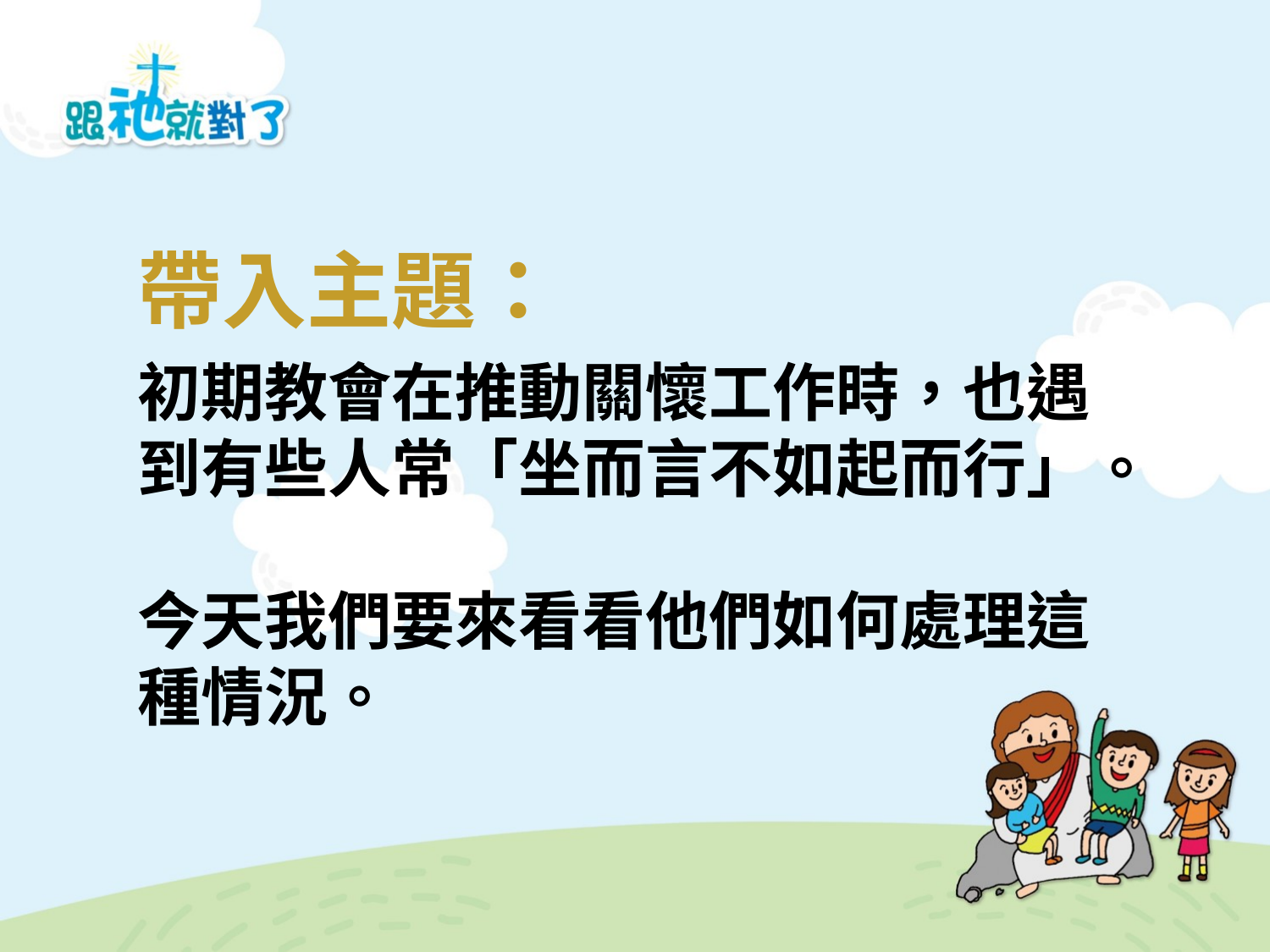

帶入主題：
初期教會在推動關懷工作時，也遇到有些人常「坐而言不如起而行」。

今天我們要來看看他們如何處理這種情況。